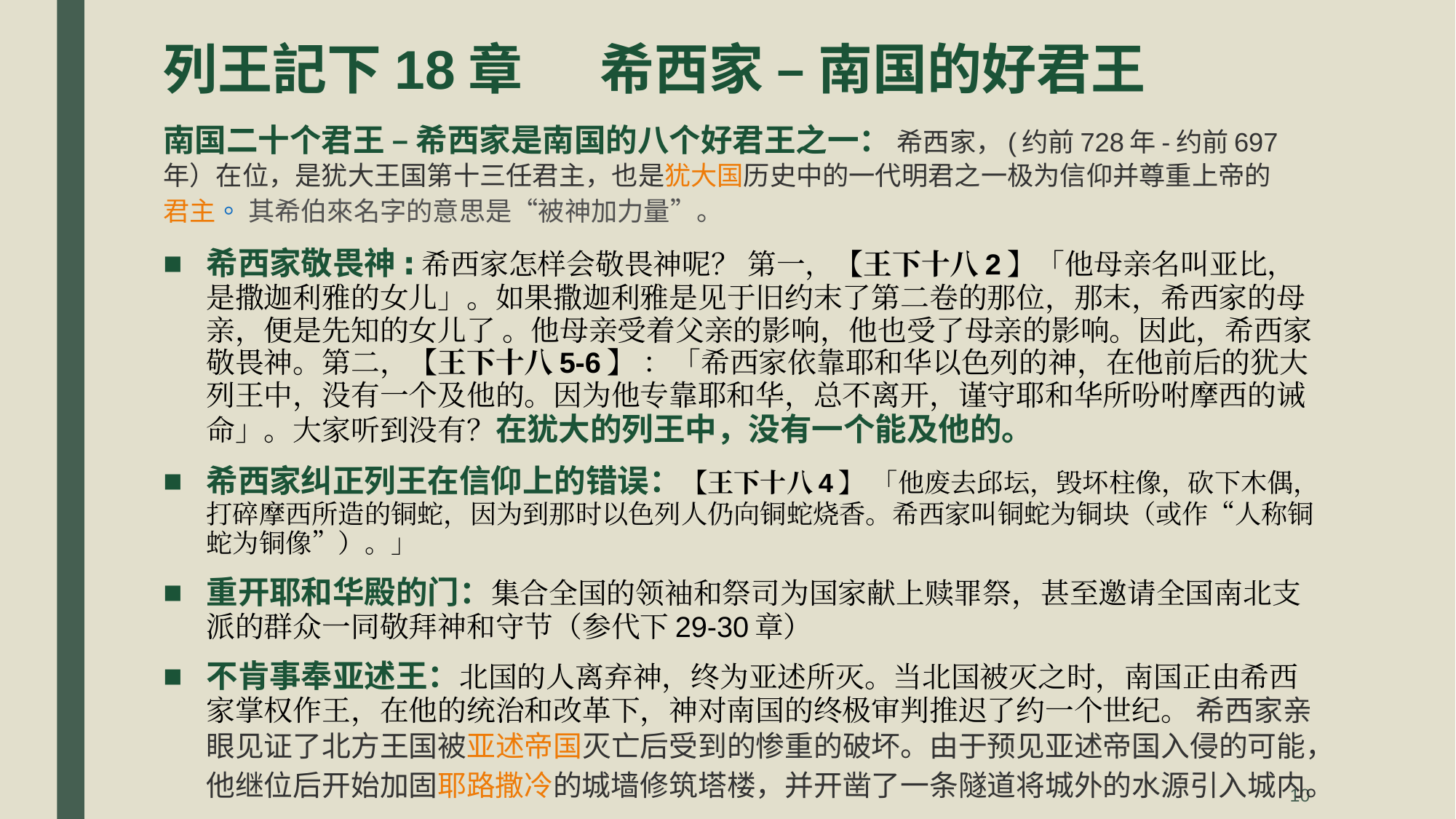

# 列王記下18章	希西家 – 南国的好君王
南国二十个君王 – 希西家是南国的八个好君王之一： 希西家，(约前728年-约前697年）在位，是犹大王国第十三任君主，也是犹大国历史中的一代明君之一极为信仰并尊重上帝的君主。 其希伯來名字的意思是“被神加力量”。
希西家敬畏神:希西家怎样会敬畏神呢？ 第一，【王下十八2】「他母亲名叫亚比，是撒迦利雅的女儿」。如果撒迦利雅是见于旧约末了第二卷的那位，那末，希西家的母亲，便是先知的女儿了 。他母亲受着父亲的影响，他也受了母亲的影响。因此，希西家敬畏神。第二，【王下十八5-6】 ：「希西家依靠耶和华以色列的神，在他前后的犹大列王中，没有一个及他的。因为他专靠耶和华，总不离开，谨守耶和华所吩咐摩西的诫命」。大家听到没有？在犹大的列王中，没有一个能及他的。
希西家纠正列王在信仰上的错误：【王下十八4】 「他废去邱坛，毁坏柱像，砍下木偶，打碎摩西所造的铜蛇，因为到那时以色列人仍向铜蛇烧香。希西家叫铜蛇为铜块（或作“人称铜蛇为铜像”）。」
重开耶和华殿的门：集合全国的领袖和祭司为国家献上赎罪祭，甚至邀请全国南北支派的群众一同敬拜神和守节（参代下29-30章）
不肯事奉亚述王：北国的人离弃神，终为亚述所灭。当北国被灭之时，南国正由希西家掌权作王，在他的统治和改革下，神对南国的终极审判推迟了约一个世纪。 希西家亲眼见证了北方王国被亚述帝国灭亡后受到的惨重的破坏。由于预见亚述帝国入侵的可能，他继位后开始加固耶路撒冷的城墙修筑塔楼，并开凿了一条隧道将城外的水源引入城内。

10